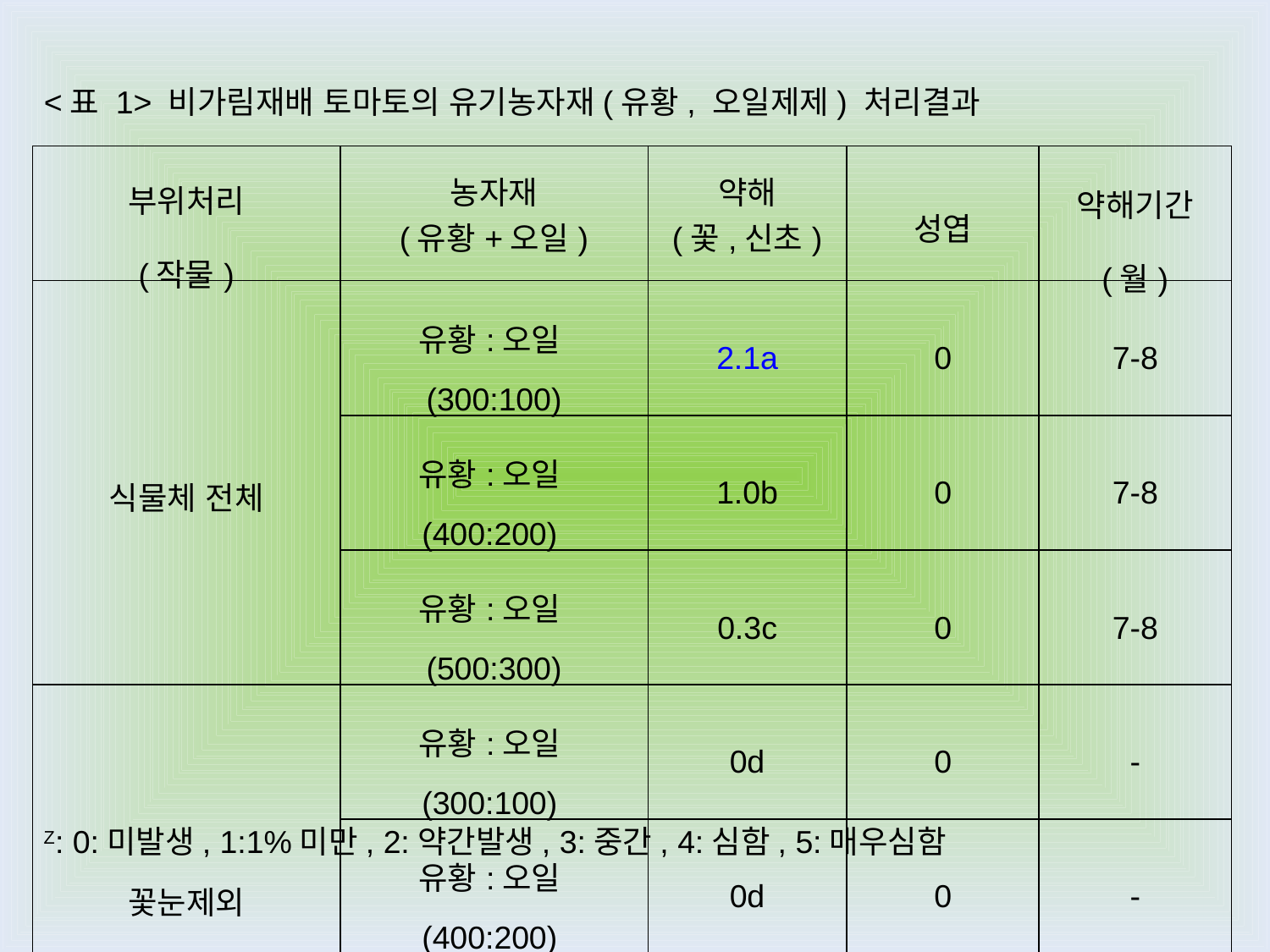

<표 1> 비가림재배 토마토의 유기농자재(유황, 오일제제) 처리결과
| 부위처리 (작물) | 농자재 (유황+오일) | 약해 (꽃,신초) | 성엽 | 약해기간 (월) |
| --- | --- | --- | --- | --- |
| 식물체 전체 | 유황:오일(300:100) | 2.1a | 0 | 7-8 |
|  | 유황:오일(400:200) | 1.0b | 0 | 7-8 |
|  | 유황:오일(500:300) | 0.3c | 0 | 7-8 |
| 꽃눈제외 | 유황:오일(300:100) | 0d | 0 | - |
|  | 유황:오일(400:200) | 0d | 0 | - |
|  | 유황:오일(500:300) | 0d | 0 | - |
|  | DMRT 0.05 | \* | ns | - |
Z: 0:미발생, 1:1%미만, 2:약간발생, 3:중간, 4:심함, 5:매우심함